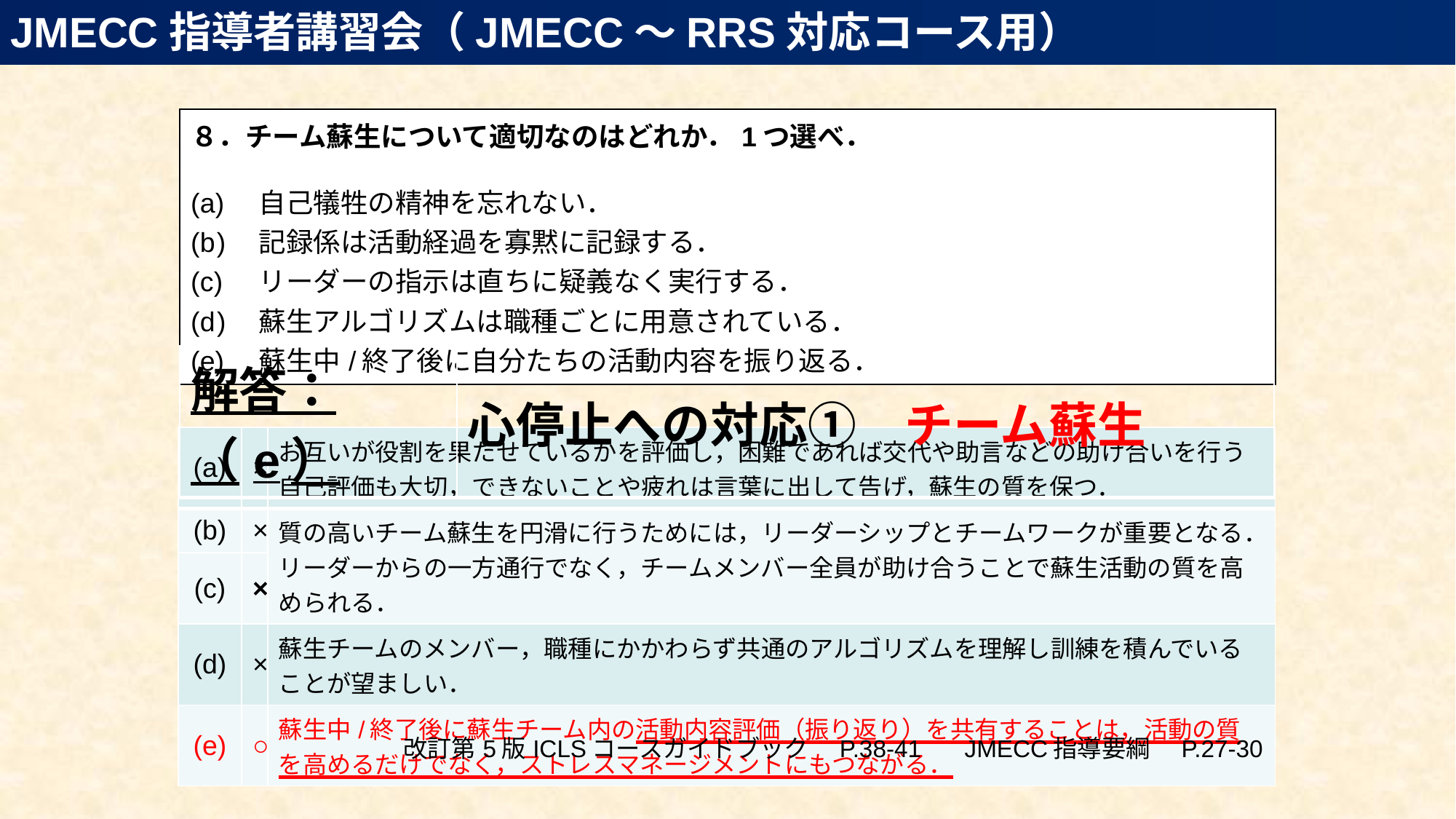

JMECC指導者講習会（JMECC～RRS対応コース用）
| ８．チーム蘇生について適切なのはどれか．1つ選べ． 　自己犠牲の精神を忘れない． 　記録係は活動経過を寡黙に記録する． 　リーダーの指示は直ちに疑義なく実行する． 　蘇生アルゴリズムは職種ごとに用意されている． 　蘇生中/終了後に自分たちの活動内容を振り返る． |
| --- |
| 解答：（e） | 心停止への対応①　チーム蘇生 |
| --- | --- |
| (a) | × | お互いが役割を果たせているかを評価し，困難であれば交代や助言などの助け合いを行う自己評価も大切，できないことや疲れは言葉に出して告げ，蘇生の質を保つ． |
| --- | --- | --- |
| (b) | × | 質の高いチーム蘇生を円滑に行うためには，リーダーシップとチームワークが重要となる．リーダーからの一方通行でなく，チームメンバー全員が助け合うことで蘇生活動の質を高められる． |
| (c) | × | 食道挿管検知器（esophageal detector device: EDD）は、食道挿管では膨らみが遅延する． チューブが気管内にあれば速やかに膨らむ． |
| (d) | × | 蘇生チームのメンバー，職種にかかわらず共通のアルゴリズムを理解し訓練を積んでいることが望ましい． |
| (e) | ○ | 蘇生中/終了後に蘇生チーム内の活動内容評価（振り返り）を共有することは，活動の質を高めるだけでなく，ストレスマネージメントにもつながる． |
| 改訂第5版ICLSコースガイドブック　P.38-41 　JMECC指導要綱　P.27-30 |
| --- |